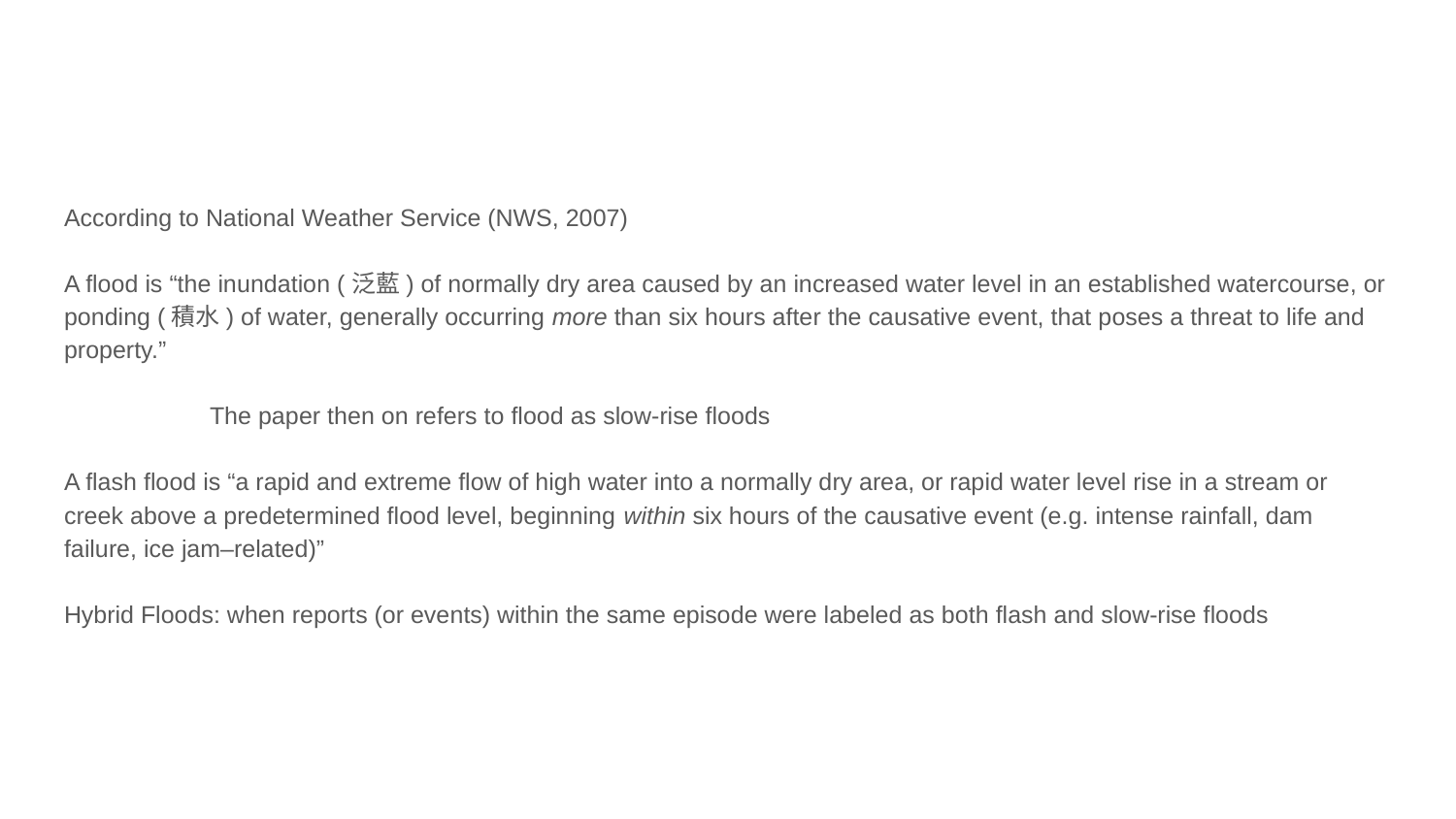

#
According to National Weather Service (NWS, 2007)
A flood is “the inundation (泛藍) of normally dry area caused by an increased water level in an established watercourse, or ponding (積水) of water, generally occurring more than six hours after the causative event, that poses a threat to life and property.”
	The paper then on refers to flood as slow-rise floods
A flash flood is “a rapid and extreme flow of high water into a normally dry area, or rapid water level rise in a stream or creek above a predetermined flood level, beginning within six hours of the causative event (e.g. intense rainfall, dam failure, ice jam–related)”
Hybrid Floods: when reports (or events) within the same episode were labeled as both flash and slow-rise floods